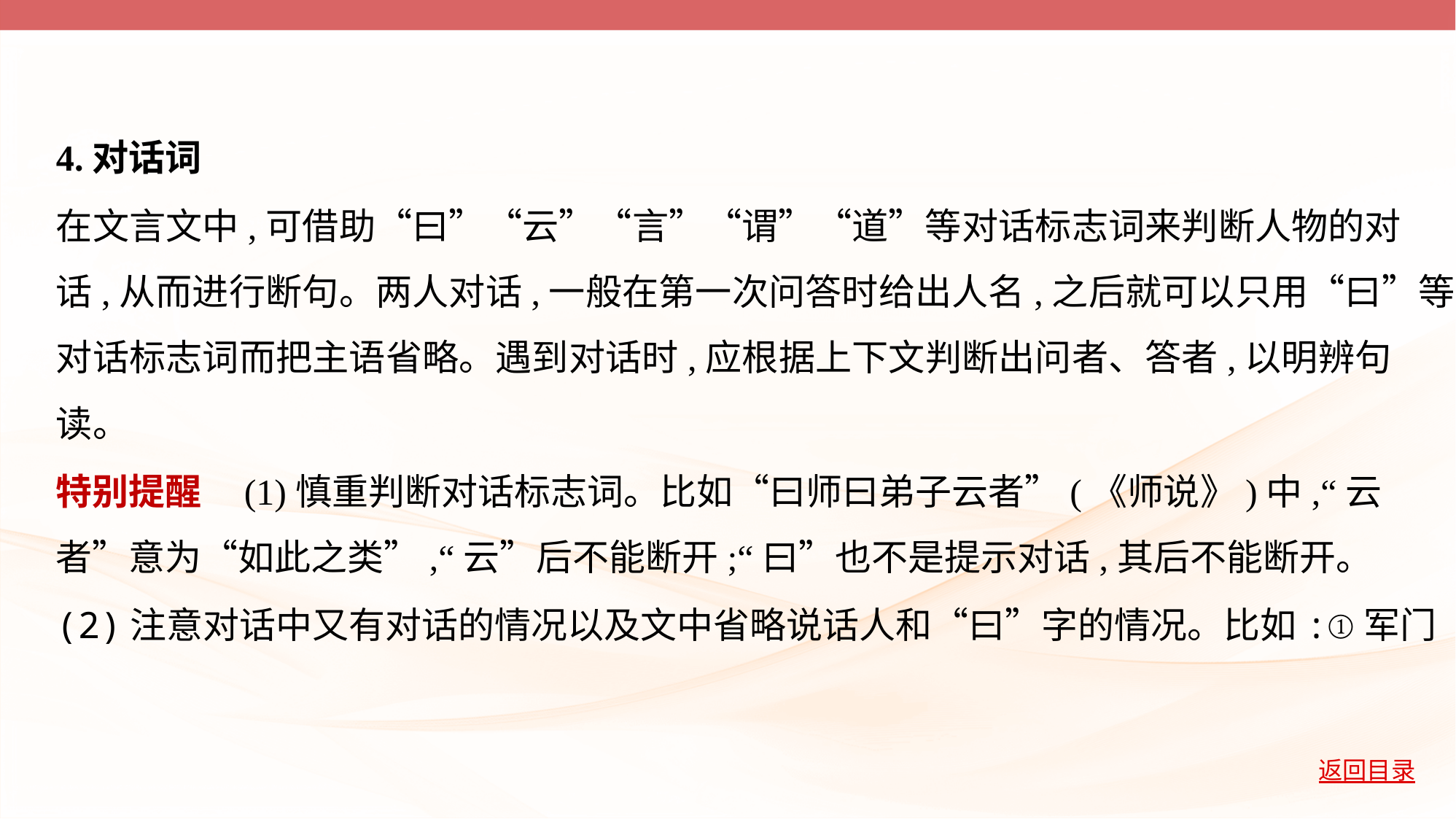

4.对话词
在文言文中,可借助“曰”“云”“言”“谓”“道”等对话标志词来判断人物的对
话,从而进行断句。两人对话,一般在第一次问答时给出人名,之后就可以只用“曰”等
对话标志词而把主语省略。遇到对话时,应根据上下文判断出问者、答者,以明辨句
读。
特别提醒    (1)慎重判断对话标志词。比如“曰师曰弟子云者”(《师说》)中,“云
者”意为“如此之类”,“云”后不能断开;“曰”也不是提示对话,其后不能断开。
(2)注意对话中又有对话的情况以及文中省略说话人和“曰”字的情况。比如:①军门